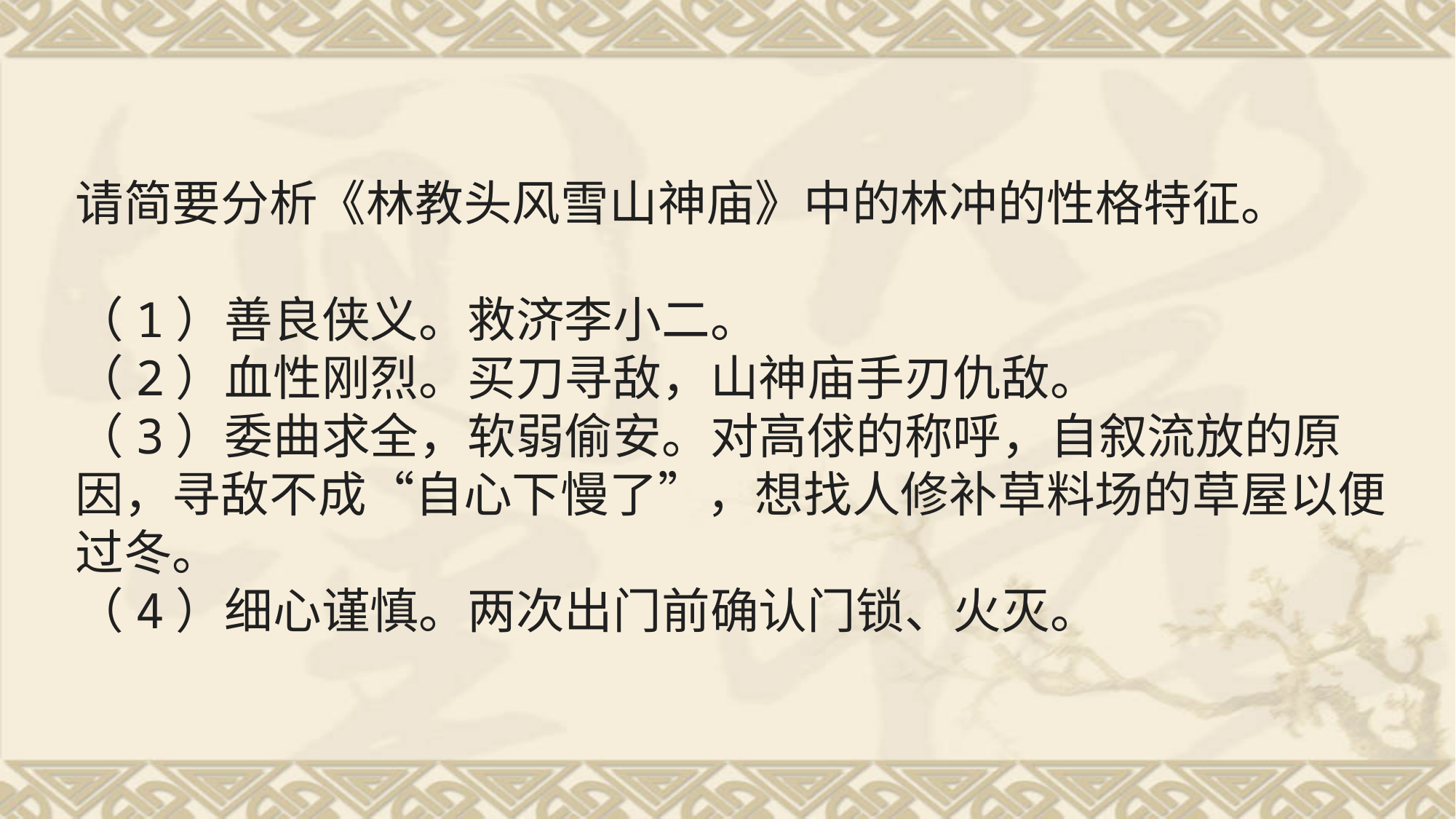

请简要分析《林教头风雪山神庙》中的林冲的性格特征。

（1）善良侠义。救济李小二。
（2）血性刚烈。买刀寻敌，山神庙手刃仇敌。
（3）委曲求全，软弱偷安。对高俅的称呼，自叙流放的原因，寻敌不成“自心下慢了”，想找人修补草料场的草屋以便过冬。
（4）细心谨慎。两次出门前确认门锁、火灭。